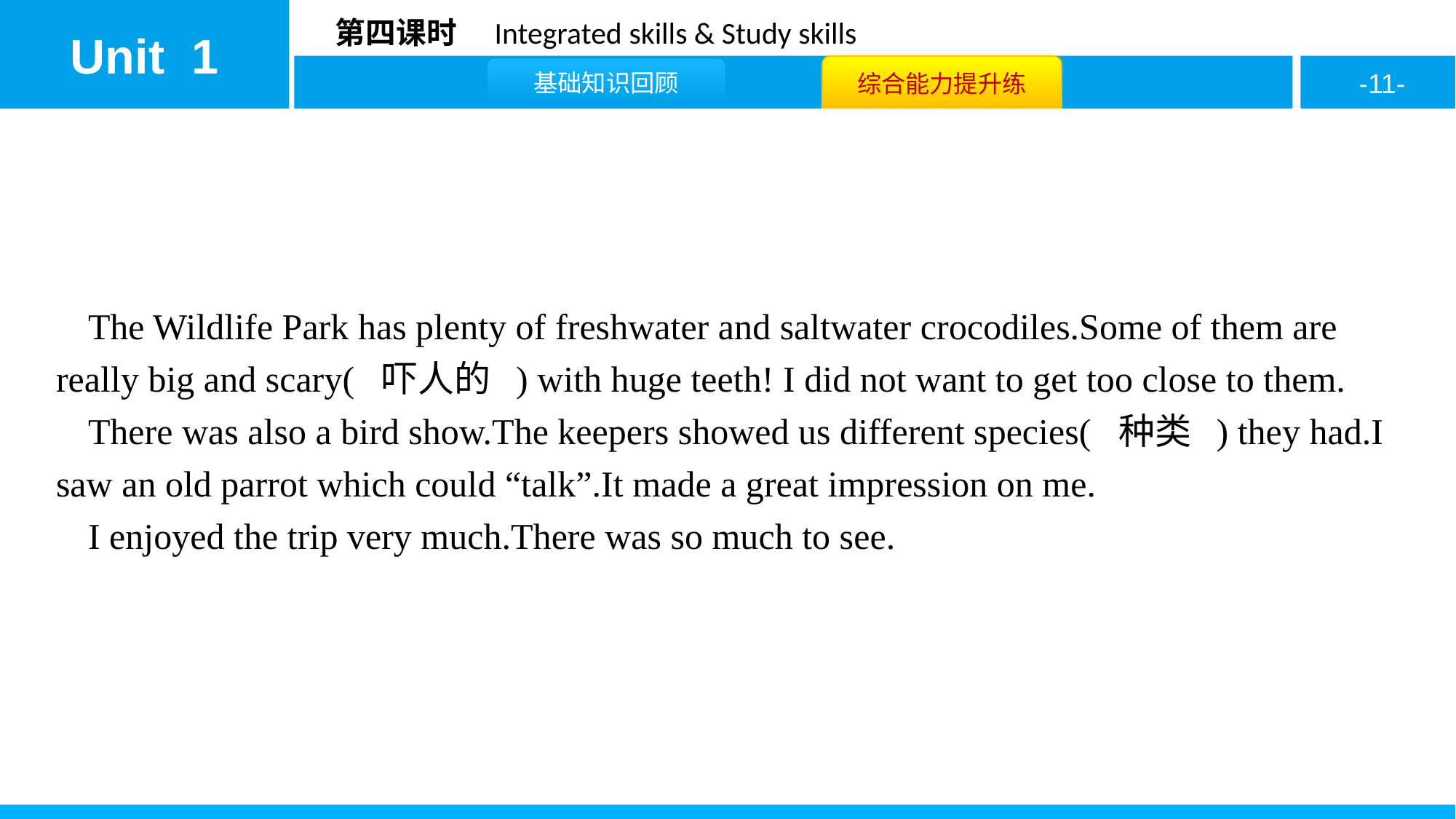

The Wildlife Park has plenty of freshwater and saltwater crocodiles.Some of them are really big and scary(  吓人的  ) with huge teeth! I did not want to get too close to them.
There was also a bird show.The keepers showed us different species(  种类  ) they had.I saw an old parrot which could “talk”.It made a great impression on me.
I enjoyed the trip very much.There was so much to see.